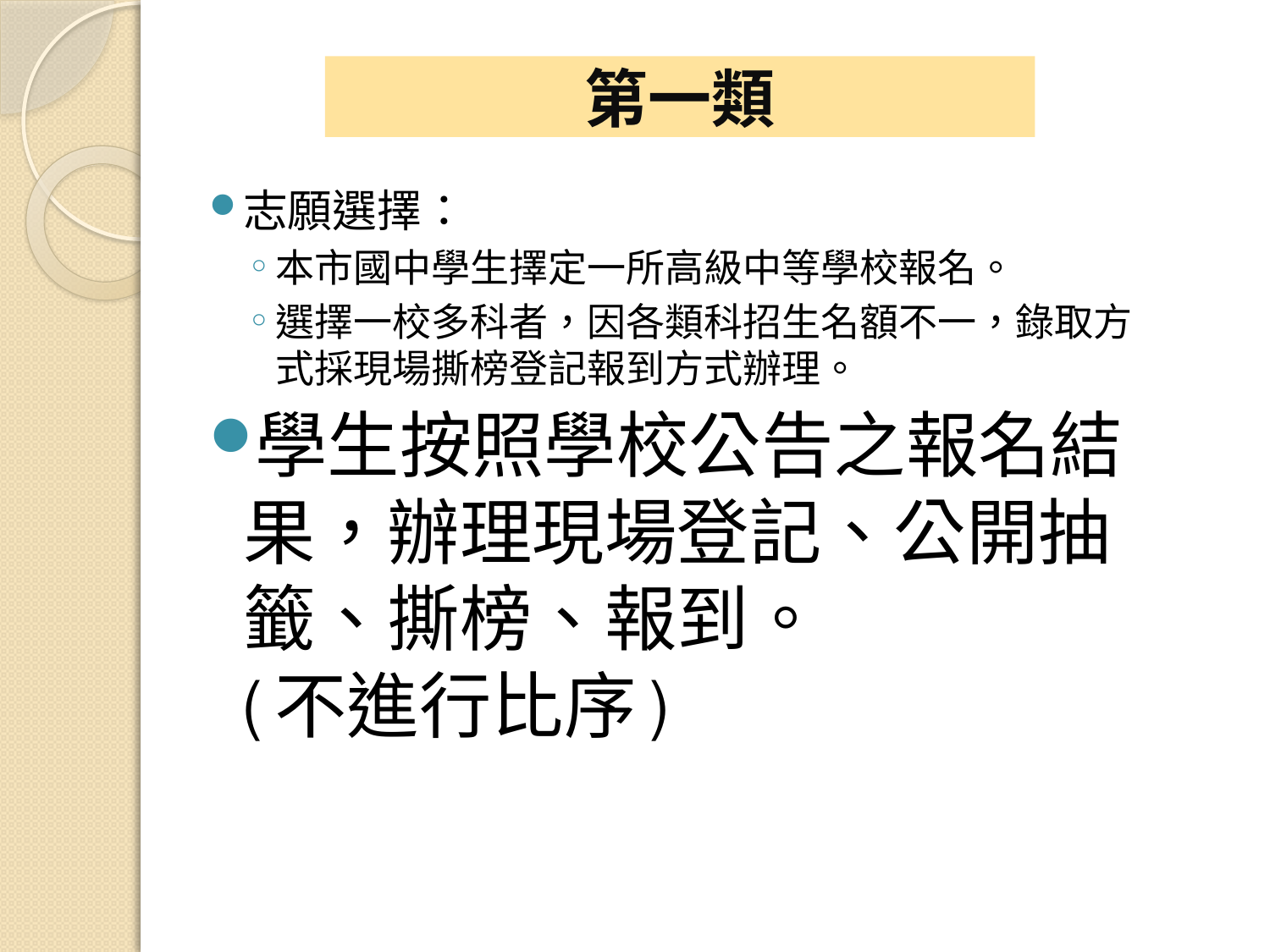

# 第一類
志願選擇：
本市國中學生擇定一所高級中等學校報名。
選擇一校多科者，因各類科招生名額不一，錄取方式採現場撕榜登記報到方式辦理。
學生按照學校公告之報名結果，辦理現場登記、公開抽籤、撕榜、報到。                 (不進行比序)